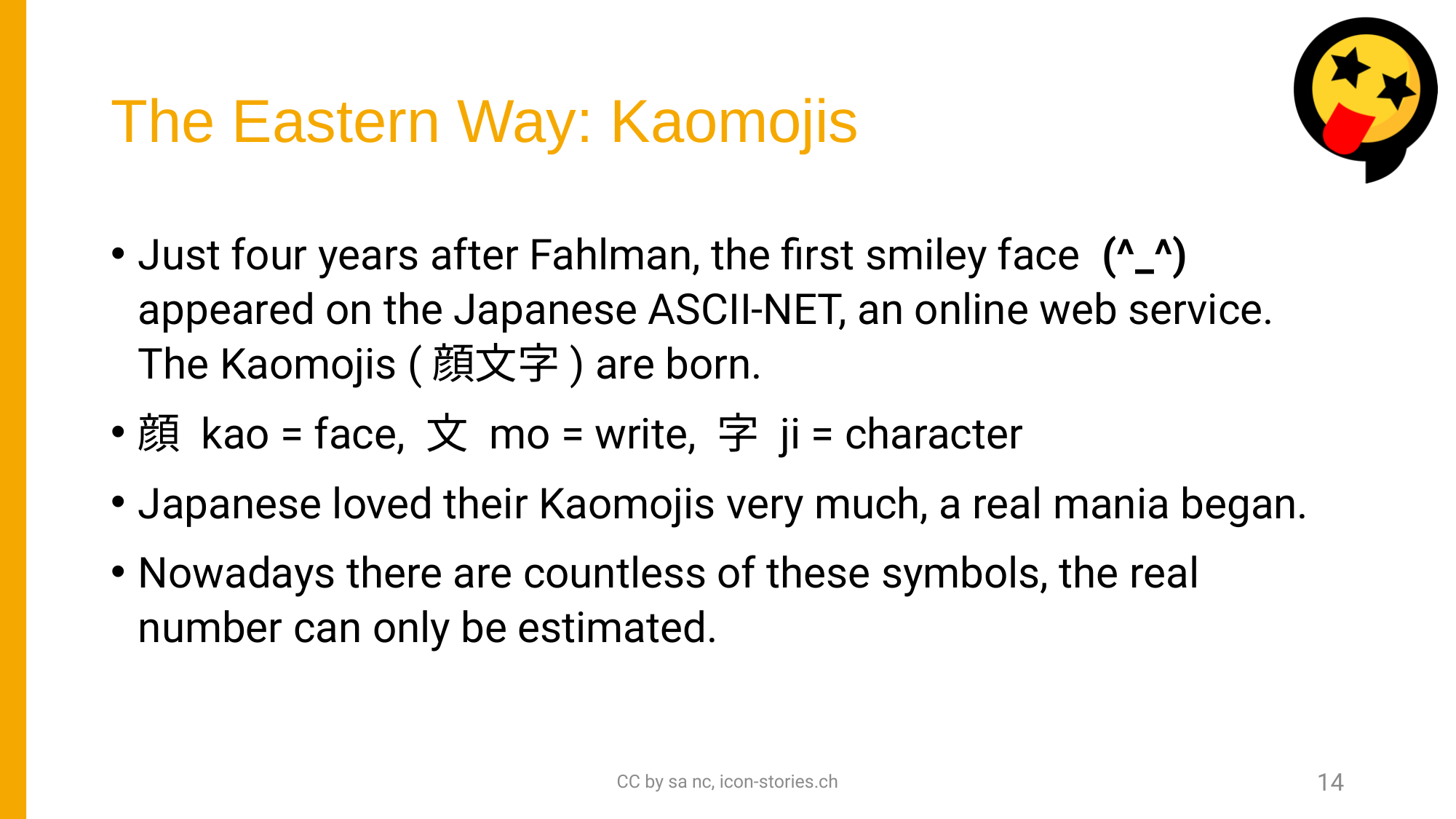

# The Eastern Way: Kaomojis
Just four years after Fahlman, the first smiley face  (^_^) appeared on the Japanese ASCII-NET, an online web service. The Kaomojis (顔文字) are born.
顔 kao = face, 文 mo = write, 字 ji = character
Japanese loved their Kaomojis very much, a real mania began.
Nowadays there are countless of these symbols, the real number can only be estimated.
CC by sa nc, icon-stories.ch
14